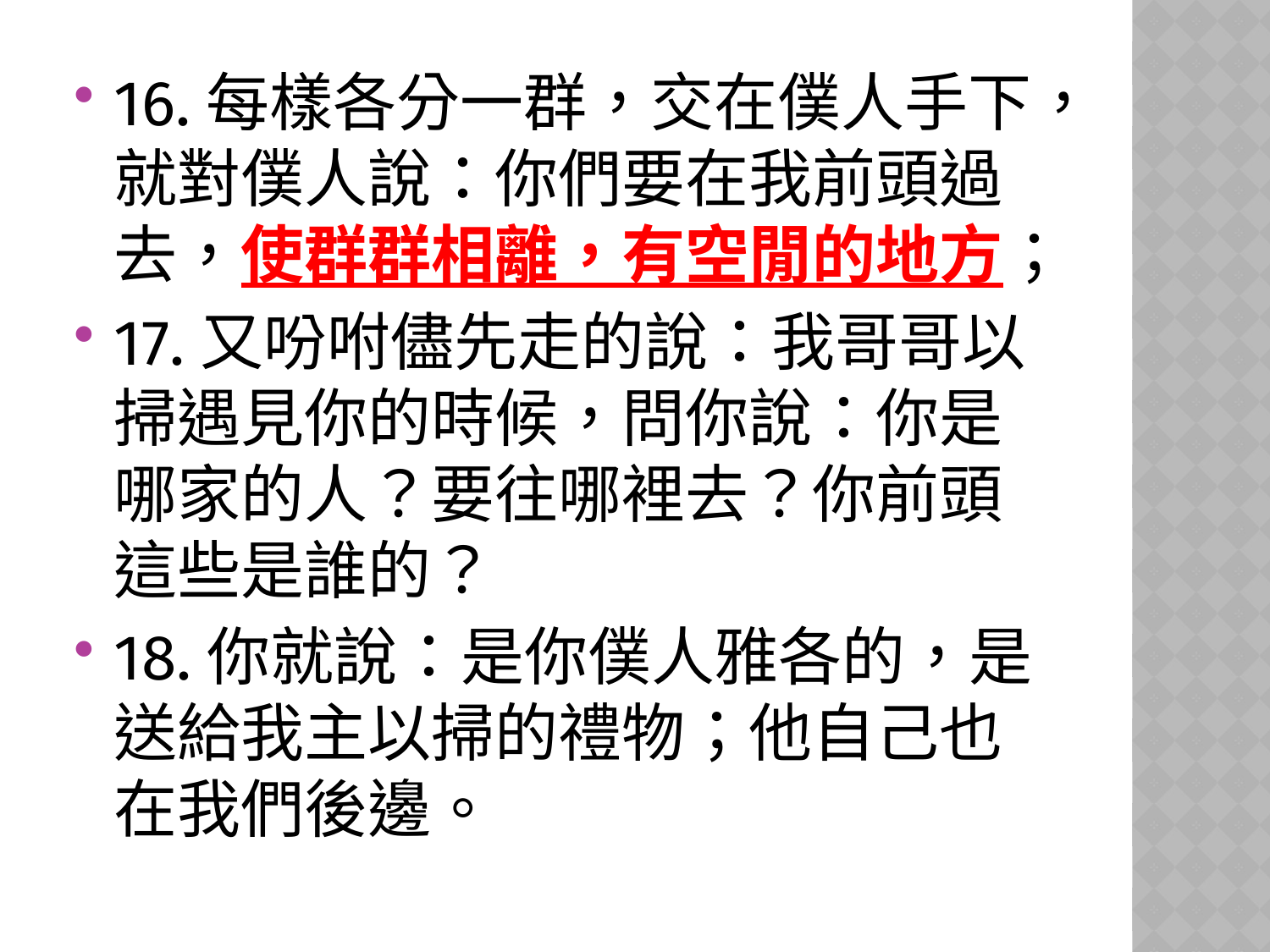

16.每樣各分一群，交在僕人手下，就對僕人說：你們要在我前頭過去，使群群相離，有空閒的地方；
17.又吩咐儘先走的說：我哥哥以掃遇見你的時候，問你說：你是哪家的人？要往哪裡去？你前頭這些是誰的？
18.你就說：是你僕人雅各的，是送給我主以掃的禮物；他自己也在我們後邊。